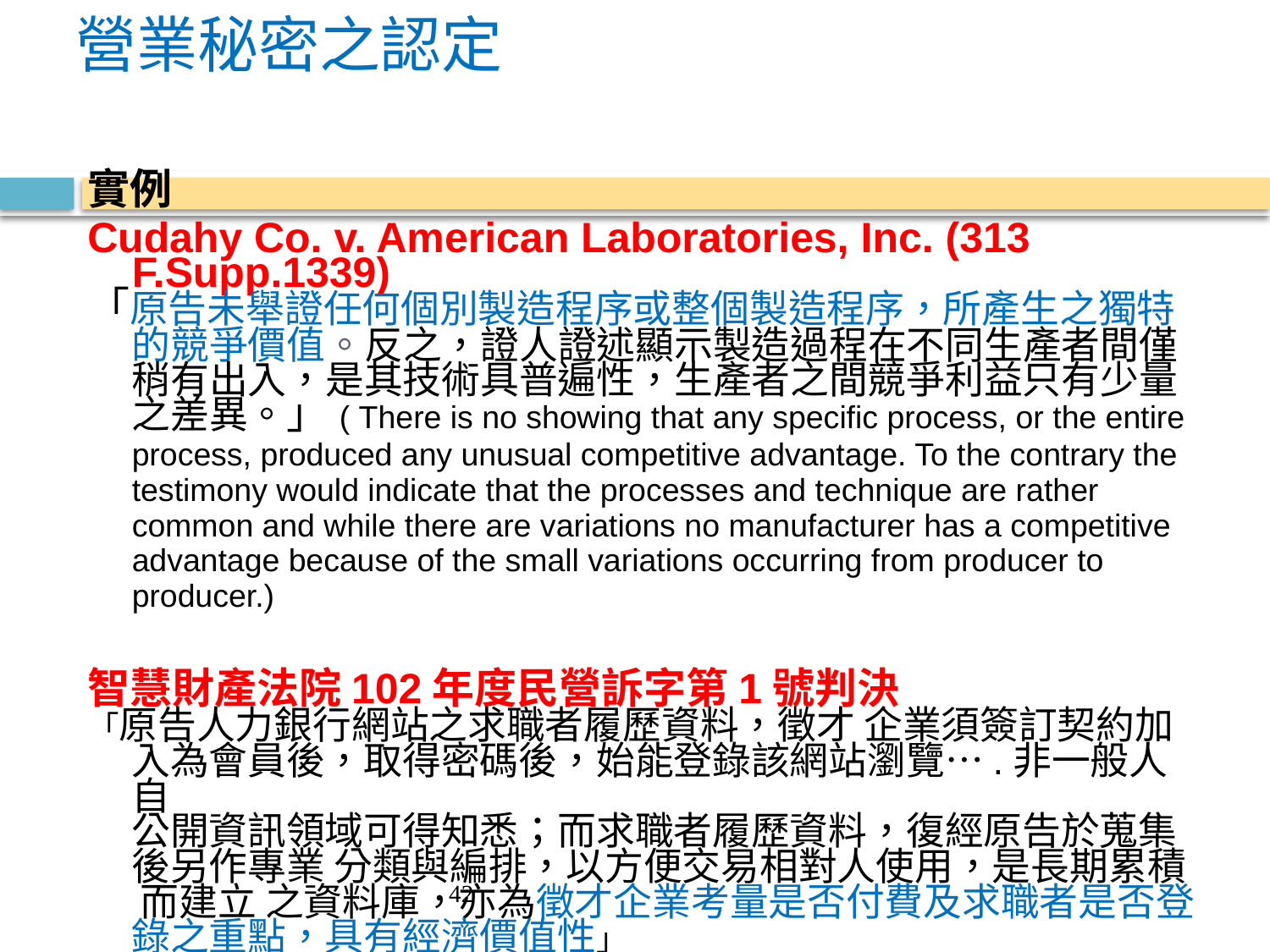

# 營業秘密之認定
實例
Cudahy Co. v. American Laboratories, Inc. (313 F.Supp.1339)
「原告未舉證任何個別製造程序或整個製造程序，所產生之獨特的競爭價值。反之，證人證述顯示製造過程在不同生產者間僅稍有出入，是其技術具普遍性，生產者之間競爭利益只有少量之差異。」( There is no showing that any specific process, or the entire process, produced any unusual competitive advantage. To the contrary the testimony would indicate that the processes and technique are rather common and while there are variations no manufacturer has a competitive advantage because of the small variations occurring from producer to producer.)

智慧財產法院102年度民營訴字第1號判決
「原告人力銀行網站之求職者履歷資料，徵才 企業須簽訂契約加
    入為會員後，取得密碼後，始能登錄該網站瀏覽….非一般人自
    公開資訊領域可得知悉；而求職者履歷資料，復經原告於蒐集
    後另作專業 分類與編排，以方便交易相對人使用，是長期累積
     而建立 之資料庫，亦為徵才企業考量是否付費及求職者是否登
    錄之重點，具有經濟價值性」

42